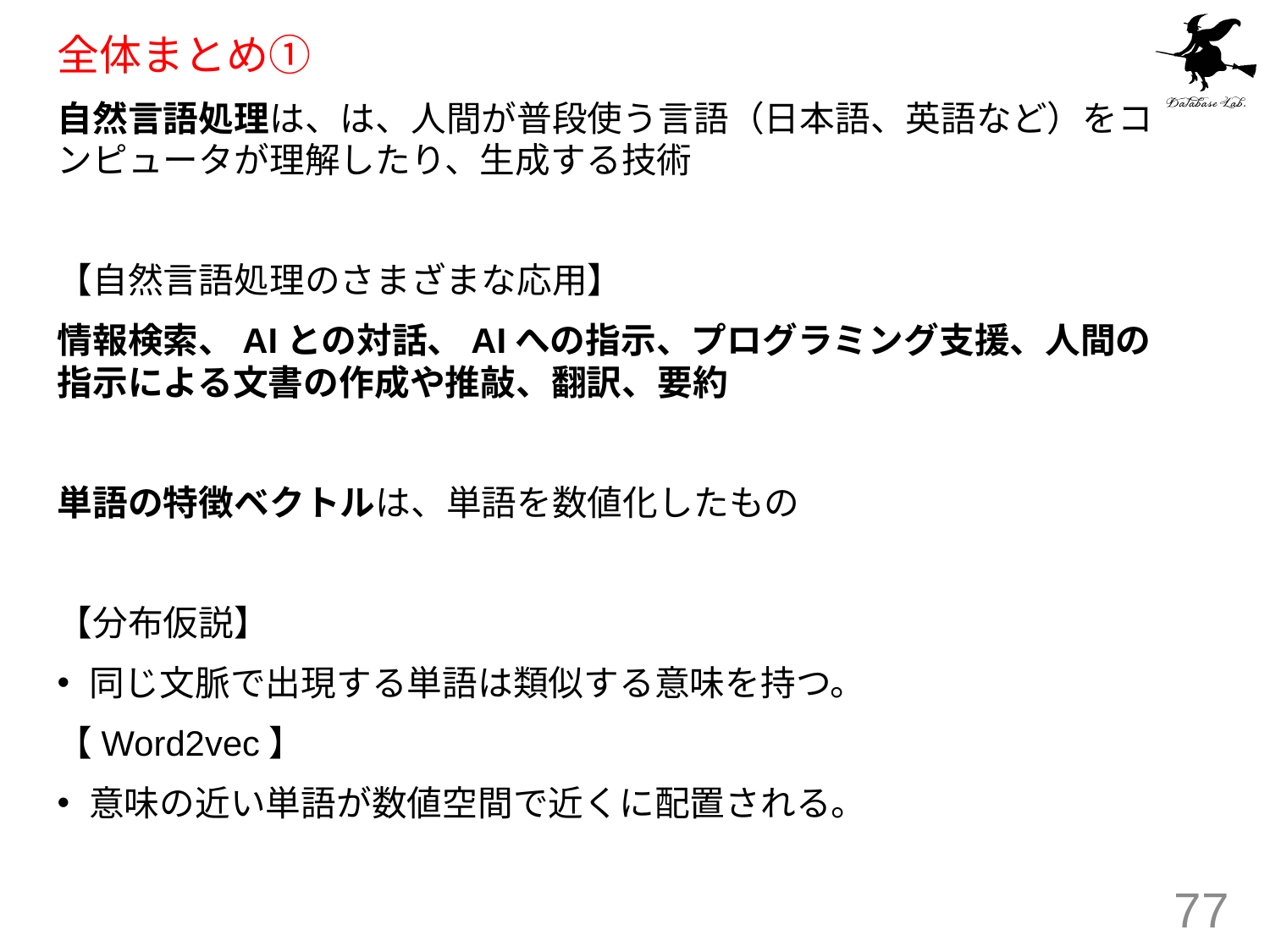

# 全体まとめ①
自然言語処理は、は、人間が普段使う言語（日本語、英語など）をコンピュータが理解したり、生成する技術

【自然言語処理のさまざまな応用】
情報検索、AIとの対話、AIへの指示、プログラミング支援、人間の指示による文書の作成や推敲、翻訳、要約

単語の特徴ベクトルは、単語を数値化したもの

【分布仮説】
同じ文脈で出現する単語は類似する意味を持つ。
【Word2vec】
意味の近い単語が数値空間で近くに配置される。

77